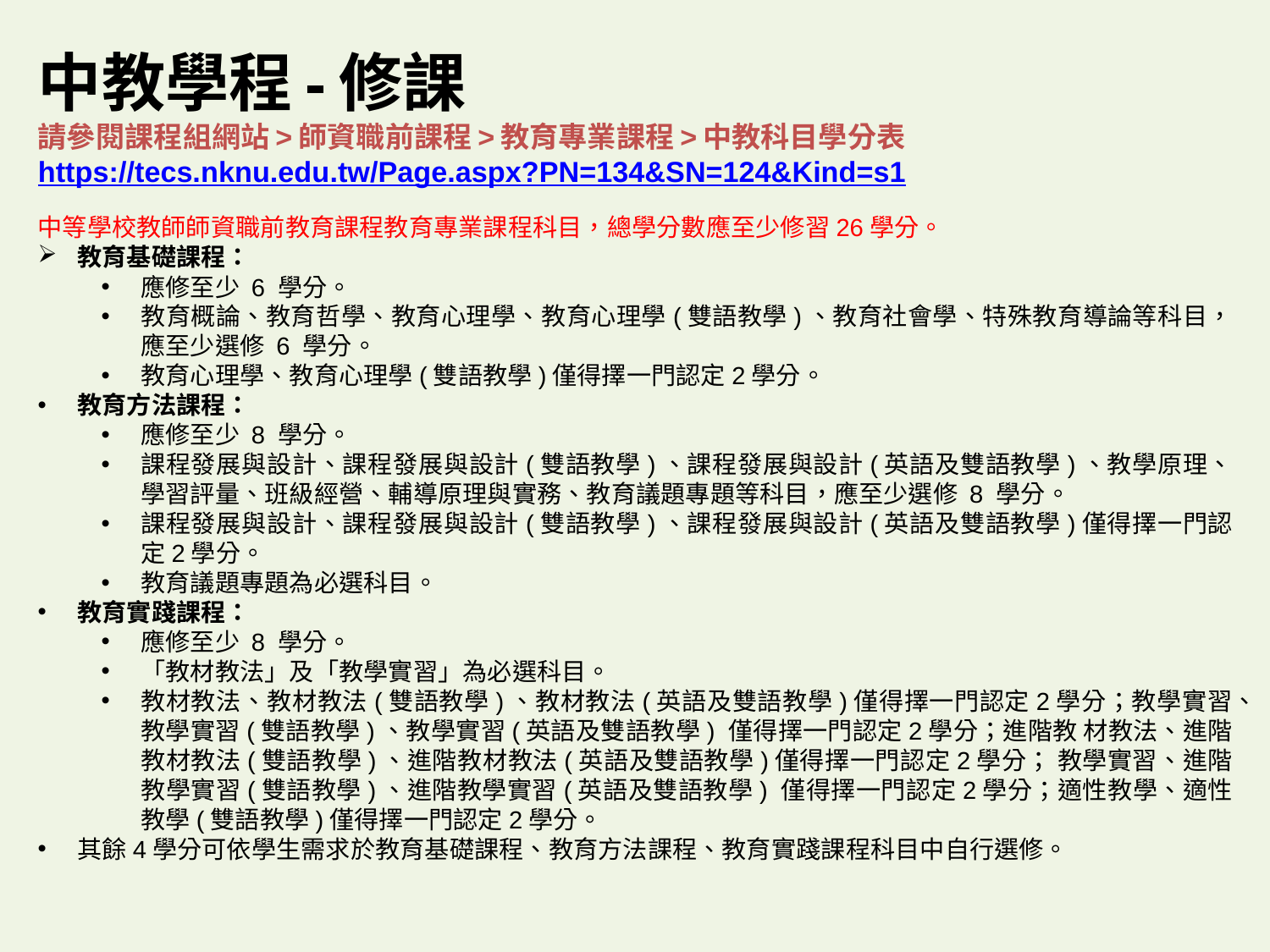

# 中教學程-修課 請參閱課程組網站>師資職前課程>教育專業課程>中教科目學分表 https://tecs.nknu.edu.tw/Page.aspx?PN=134&SN=124&Kind=s1
中等學校教師師資職前教育課程教育專業課程科目，總學分數應至少修習26學分。
教育基礎課程：
應修至少 6 學分。
教育概論、教育哲學、教育心理學、教育心理學(雙語教學)、教育社會學、特殊教育導論等科目，應至少選修 6 學分。
教育心理學、教育心理學(雙語教學)僅得擇一門認定2學分。
教育方法課程：
應修至少 8 學分。
課程發展與設計、課程發展與設計(雙語教學)、課程發展與設計(英語及雙語教學)、教學原理、學習評量、班級經營、輔導原理與實務、教育議題專題等科目，應至少選修 8 學分。
課程發展與設計、課程發展與設計(雙語教學)、課程發展與設計(英語及雙語教學)僅得擇一門認定2學分。
教育議題專題為必選科目。
教育實踐課程：
應修至少 8 學分。
「教材教法」及「教學實習」為必選科目。
教材教法、教材教法(雙語教學)、教材教法(英語及雙語教學)僅得擇一門認定2學分；教學實習、教學實習(雙語教學)、教學實習(英語及雙語教學) 僅得擇一門認定2學分；進階教 材教法、進階教材教法(雙語教學)、進階教材教法(英語及雙語教學)僅得擇一門認定2學分； 教學實習、進階教學實習(雙語教學)、進階教學實習(英語及雙語教學) 僅得擇一門認定2學分；適性教學、適性教學(雙語教學)僅得擇一門認定2學分。
其餘4學分可依學生需求於教育基礎課程、教育方法課程、教育實踐課程科目中自行選修。
10